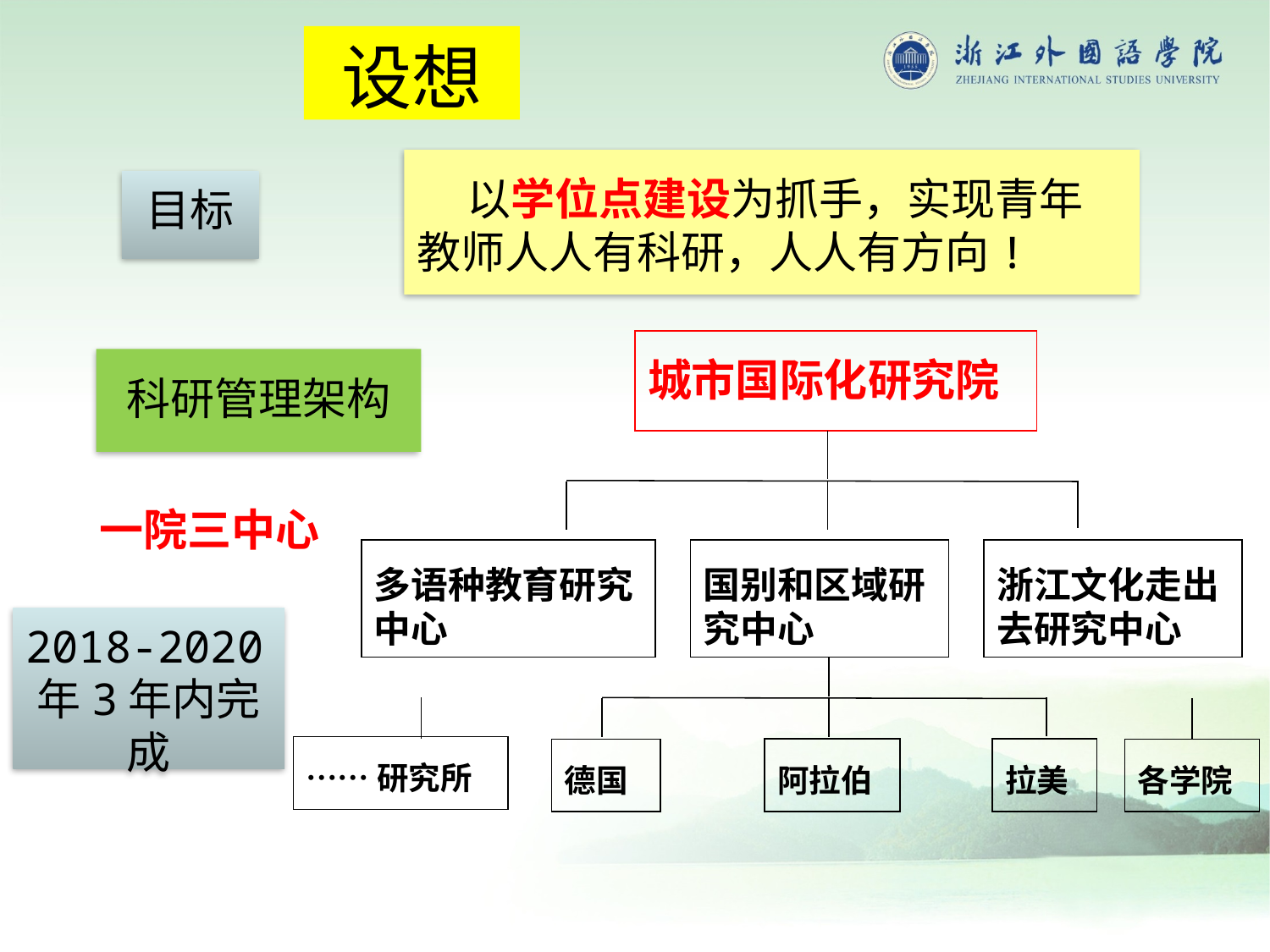

设想
    以学位点建设为抓手，实现青年教师人人有科研，人人有方向!
目标
城市国际化研究院
科研管理架构
一院三中心
多语种教育研究中心

国别和区域研究中心
浙江文化走出去研究中心
2018-2020年3年内完成
……研究所
阿拉伯
拉美
德国
各学院